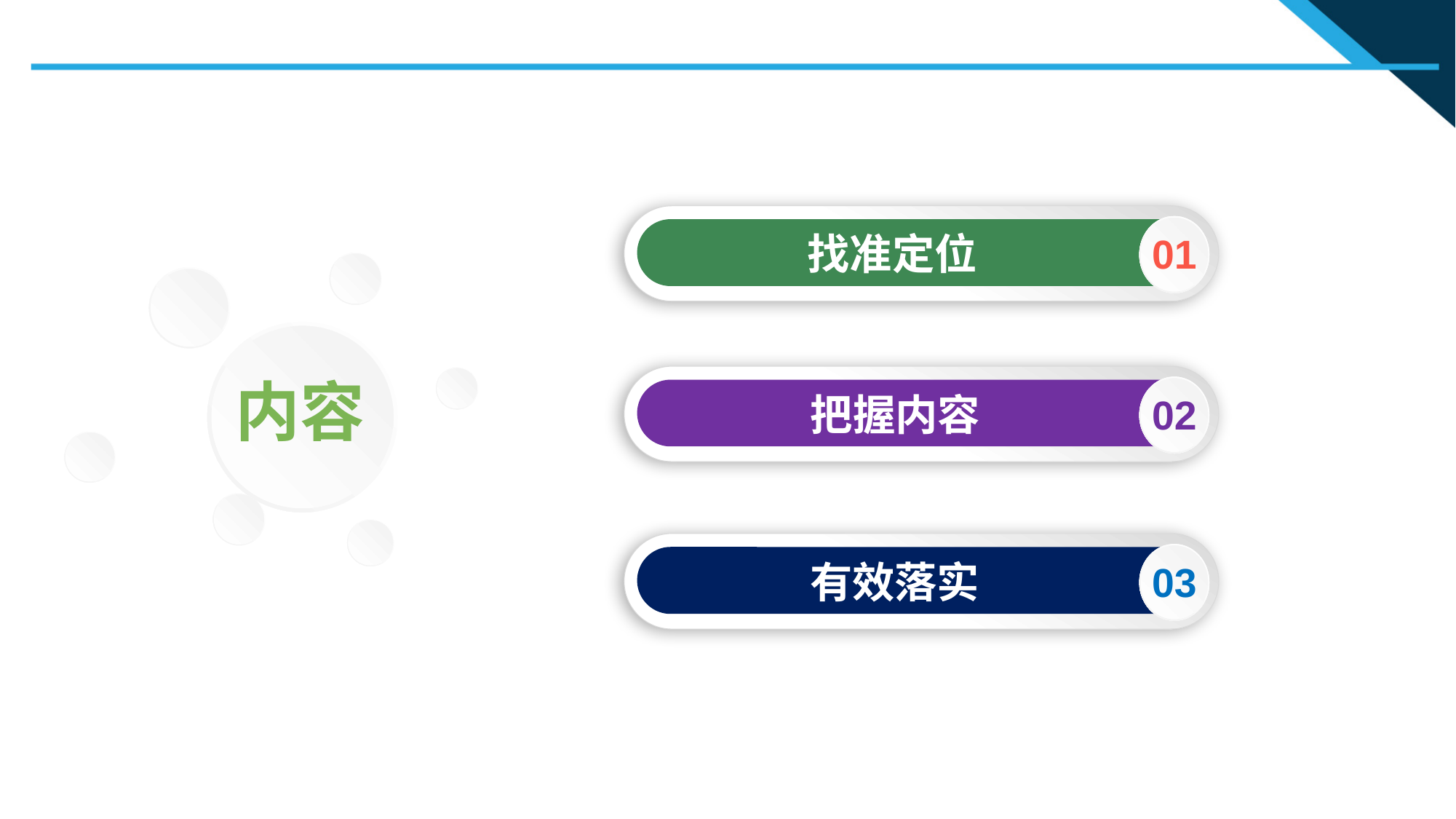

01
找准定位

内容

02
把握内容

03
有效落实